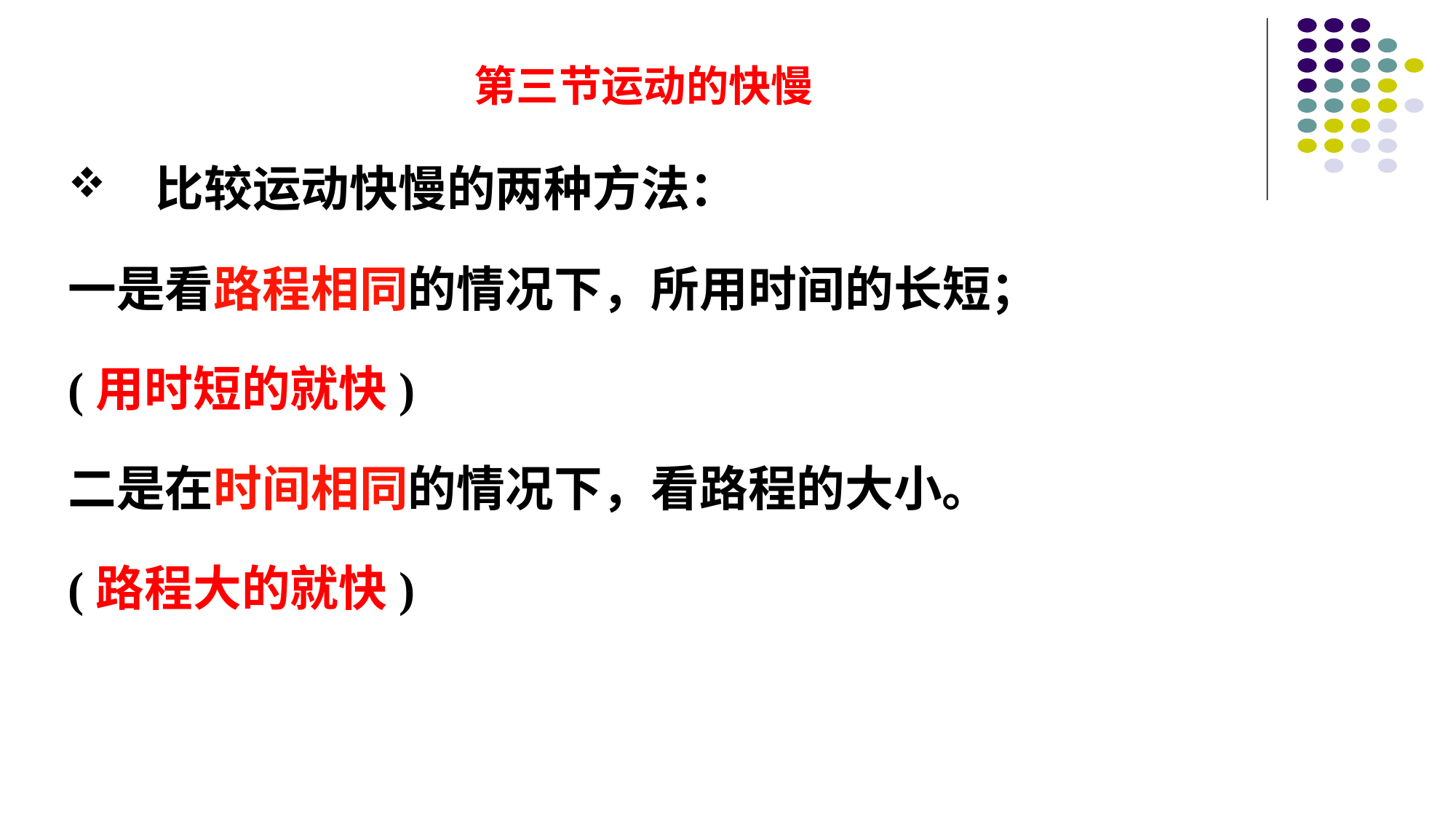

第三节运动的快慢
    比较运动快慢的两种方法：
一是看路程相同的情况下，所用时间的长短；
(用时短的就快)
二是在时间相同的情况下，看路程的大小。
(路程大的就快)